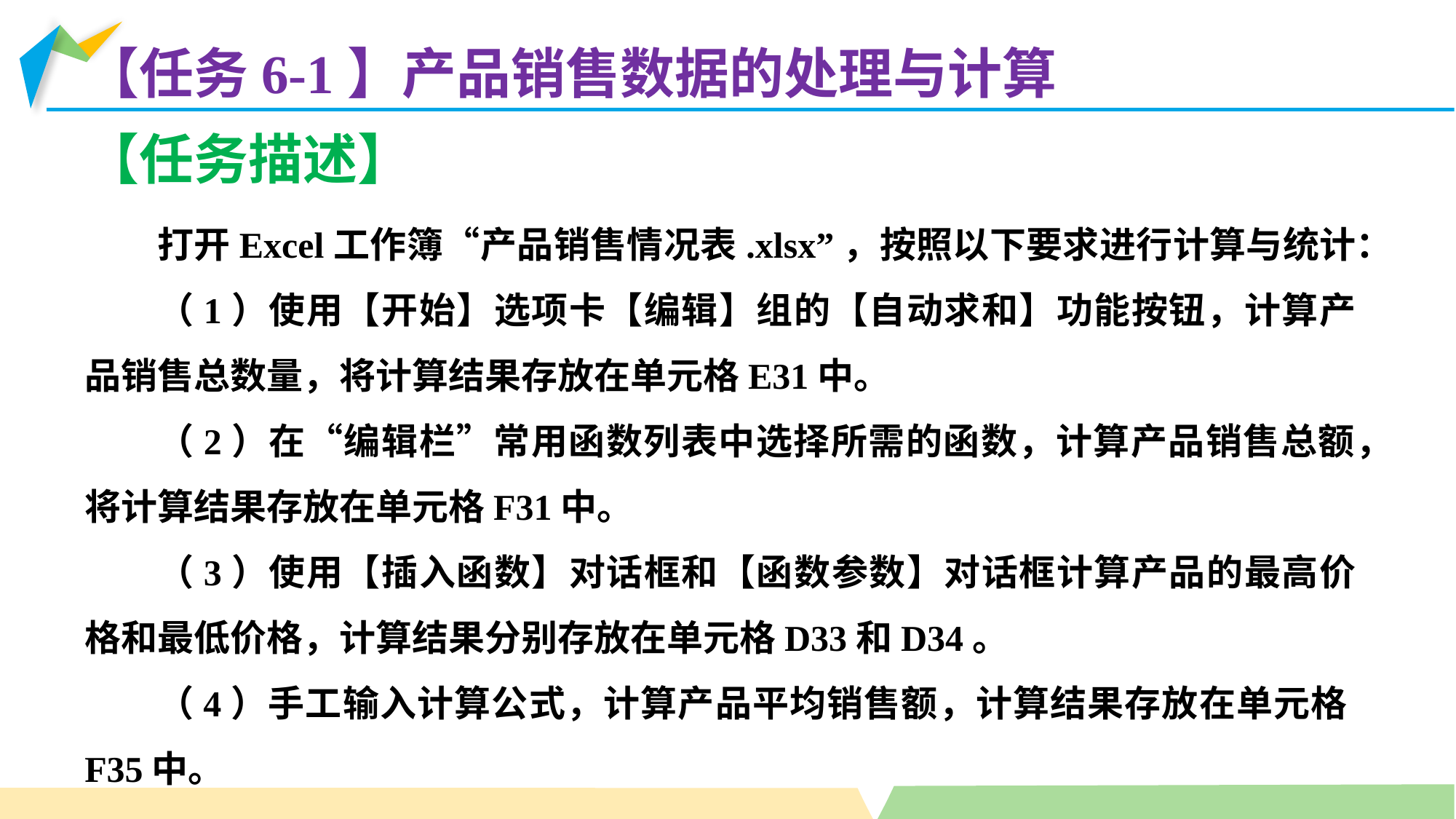

【任务6-1】产品销售数据的处理与计算
【任务描述】
打开Excel工作簿“产品销售情况表.xlsx”，按照以下要求进行计算与统计：
（1）使用【开始】选项卡【编辑】组的【自动求和】功能按钮，计算产品销售总数量，将计算结果存放在单元格E31中。
（2）在“编辑栏”常用函数列表中选择所需的函数，计算产品销售总额，将计算结果存放在单元格F31中。
（3）使用【插入函数】对话框和【函数参数】对话框计算产品的最高价格和最低价格，计算结果分别存放在单元格D33和D34。
（4）手工输入计算公式，计算产品平均销售额，计算结果存放在单元格F35中。